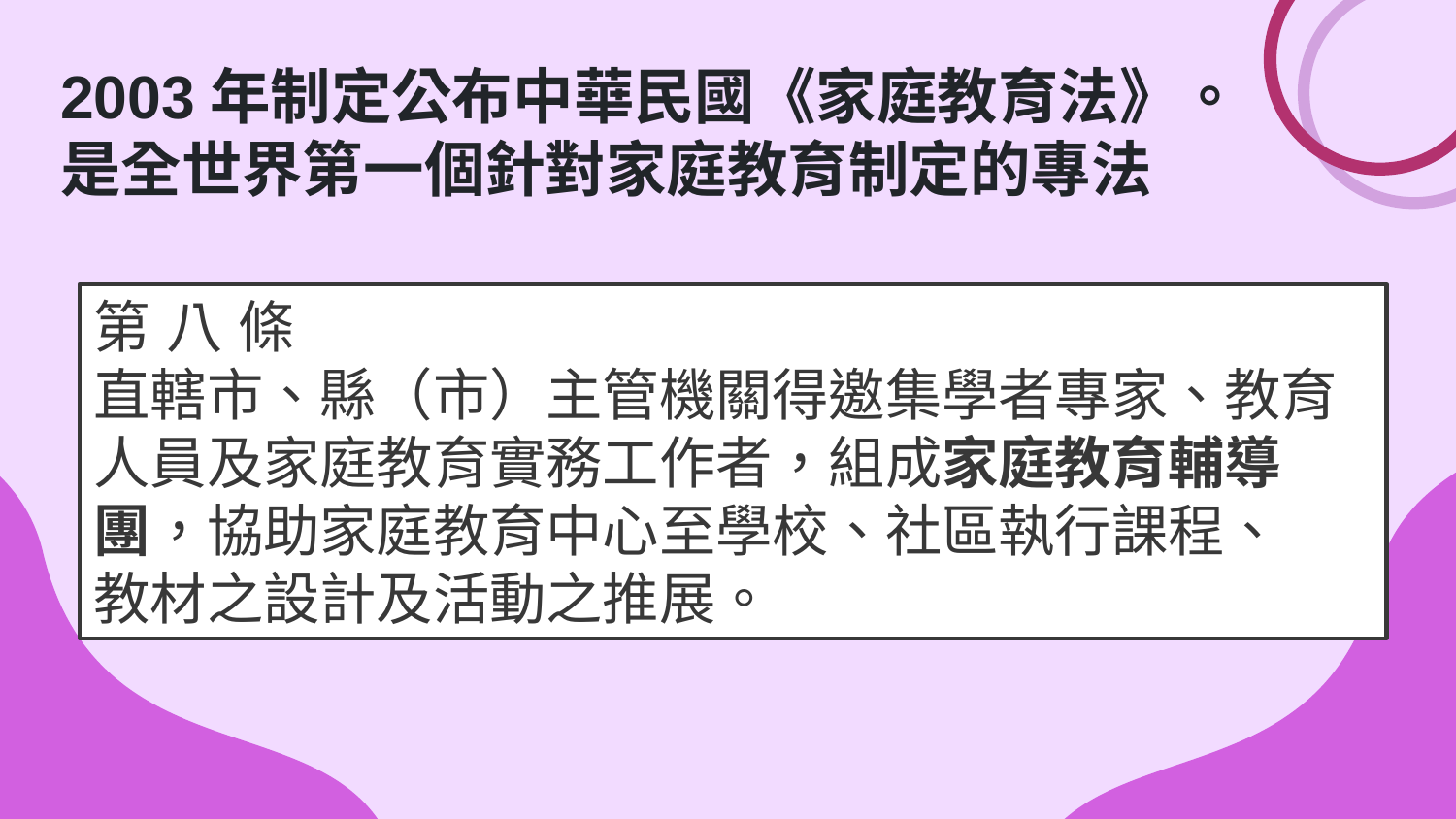

# 2003年制定公布中華民國《家庭教育法》。 是全世界第一個針對家庭教育制定的專法
第 八 條
直轄市、縣（市）主管機關得邀集學者專家、教育人員及家庭教育實務工作者，組成家庭教育輔導團，協助家庭教育中心至學校、社區執行課程、
教材之設計及活動之推展。